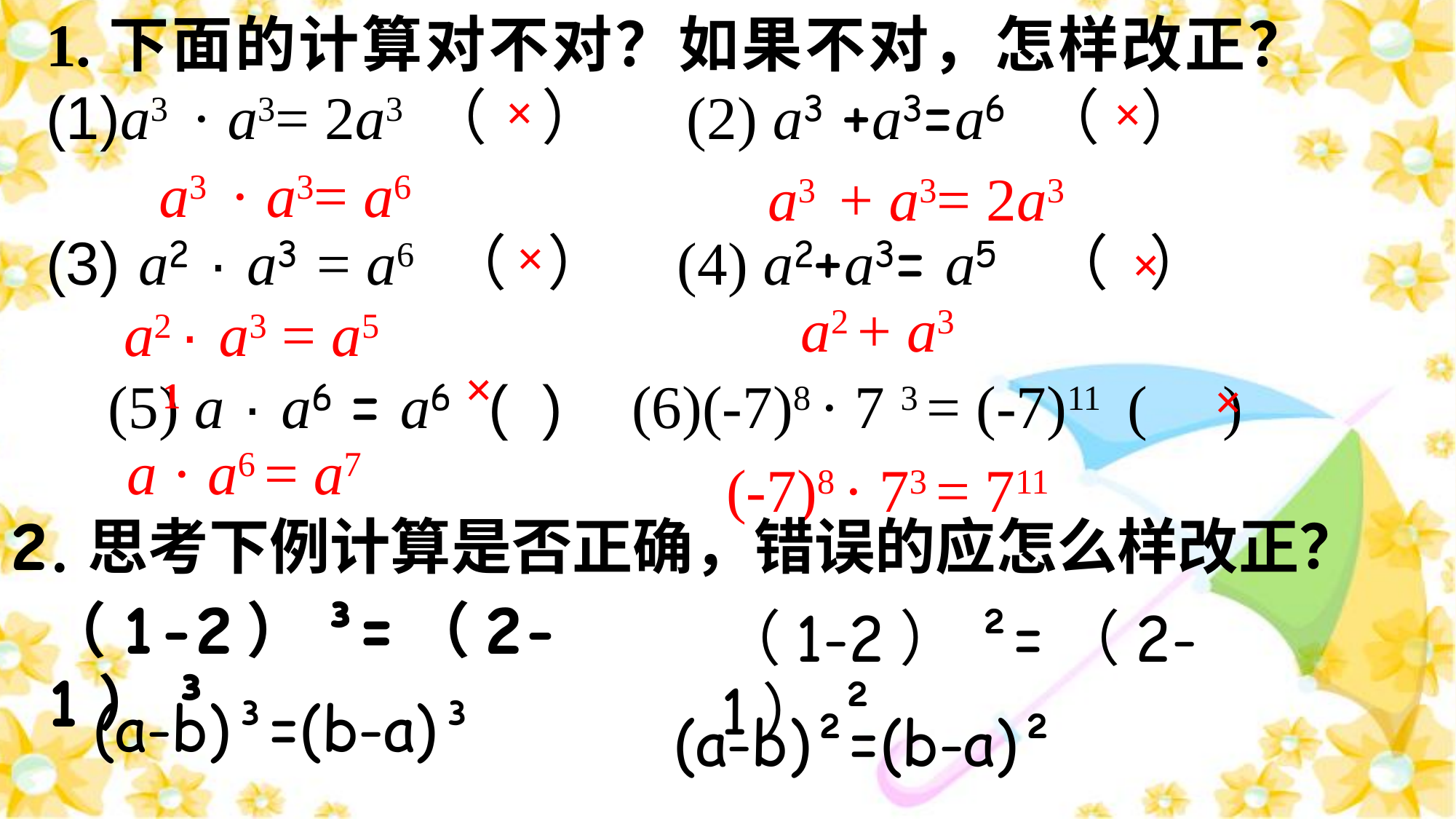

做一做:
1.下面的计算对不对？如果不对，怎样改正？
(1)a3  · a3= 2a3 （    ）      (2) a3 +a3=a6 （   ）

(3) a2 · a3 = a6  （   ）    (4) a2+a3= a5  （   ）
×
 ×
 a3  · a3= a6
 a3  + a3= 2a3
×
  ×
  a2 + a3
  a2 · a3 = a5
1
×
×
(5) a · a6 = a6  (  )    (6)(-7)8 · 7 3 = (-7)11   (     )
 a · a6 = a7
 (-7)8 · 73 = 711
2.思考下例计算是否正确，错误的应怎么样改正？
（1-2）³=（2-1）³
（1-2）²=（2-1）²
(a-b)³=(b-a)³
(a-b)²=(b-a)²